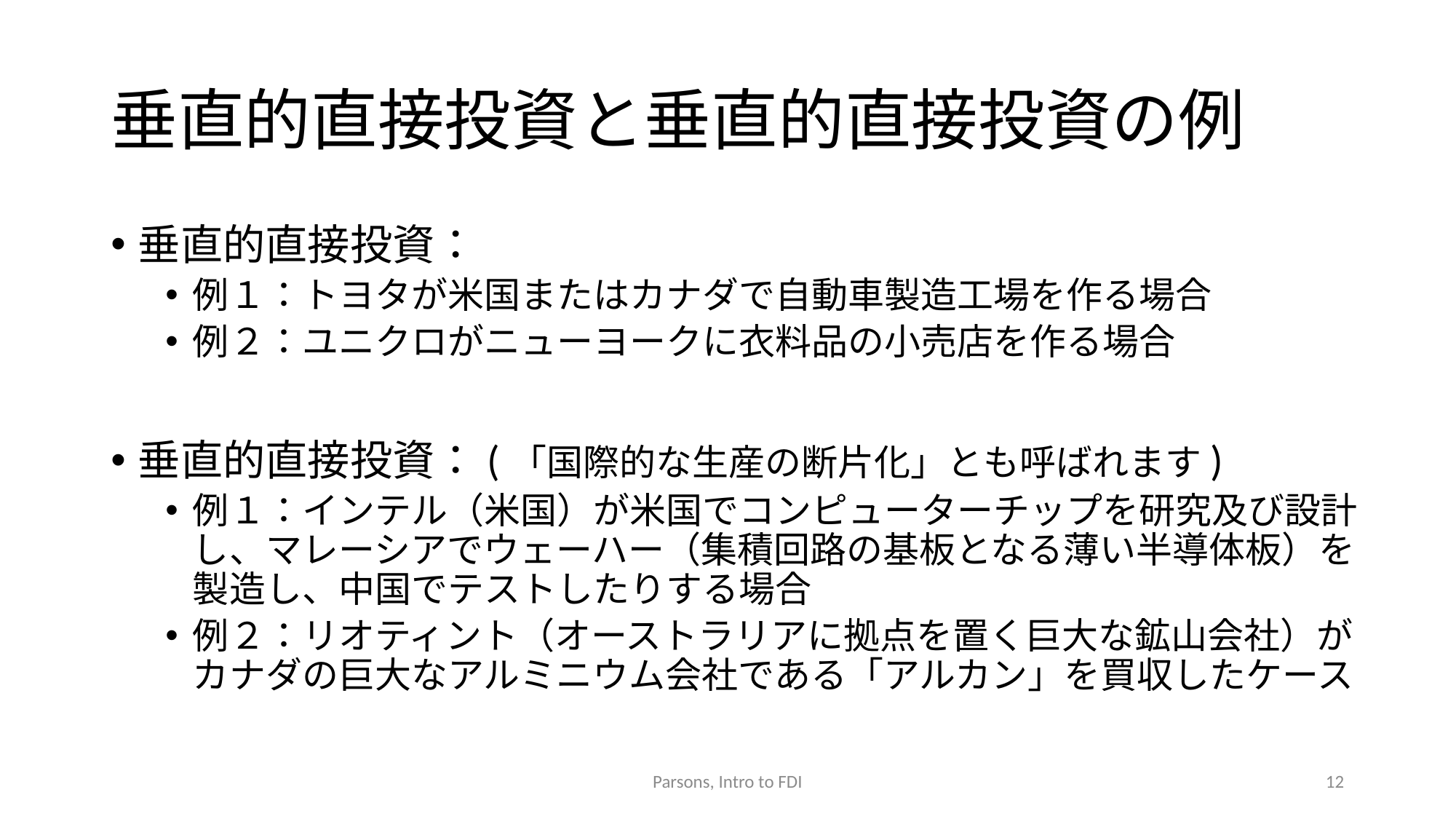

# 垂直的直接投資と垂直的直接投資の例
垂直的直接投資：
例１：トヨタが米国またはカナダで自動車製造工場を作る場合
例２：ユニクロがニューヨークに衣料品の小売店を作る場合

垂直的直接投資：(「国際的な生産の断片化」とも呼ばれます)
例１：インテル（米国）が米国でコンピューターチップを研究及び設計し、マレーシアでウェーハー（集積回路の基板となる薄い半導体板）を製造し、中国でテストしたりする場合
例２：リオティント（オーストラリアに拠点を置く巨大な鉱山会社）がカナダの巨大なアルミニウム会社である「アルカン」を買収したケース
Parsons, Intro to FDI
12